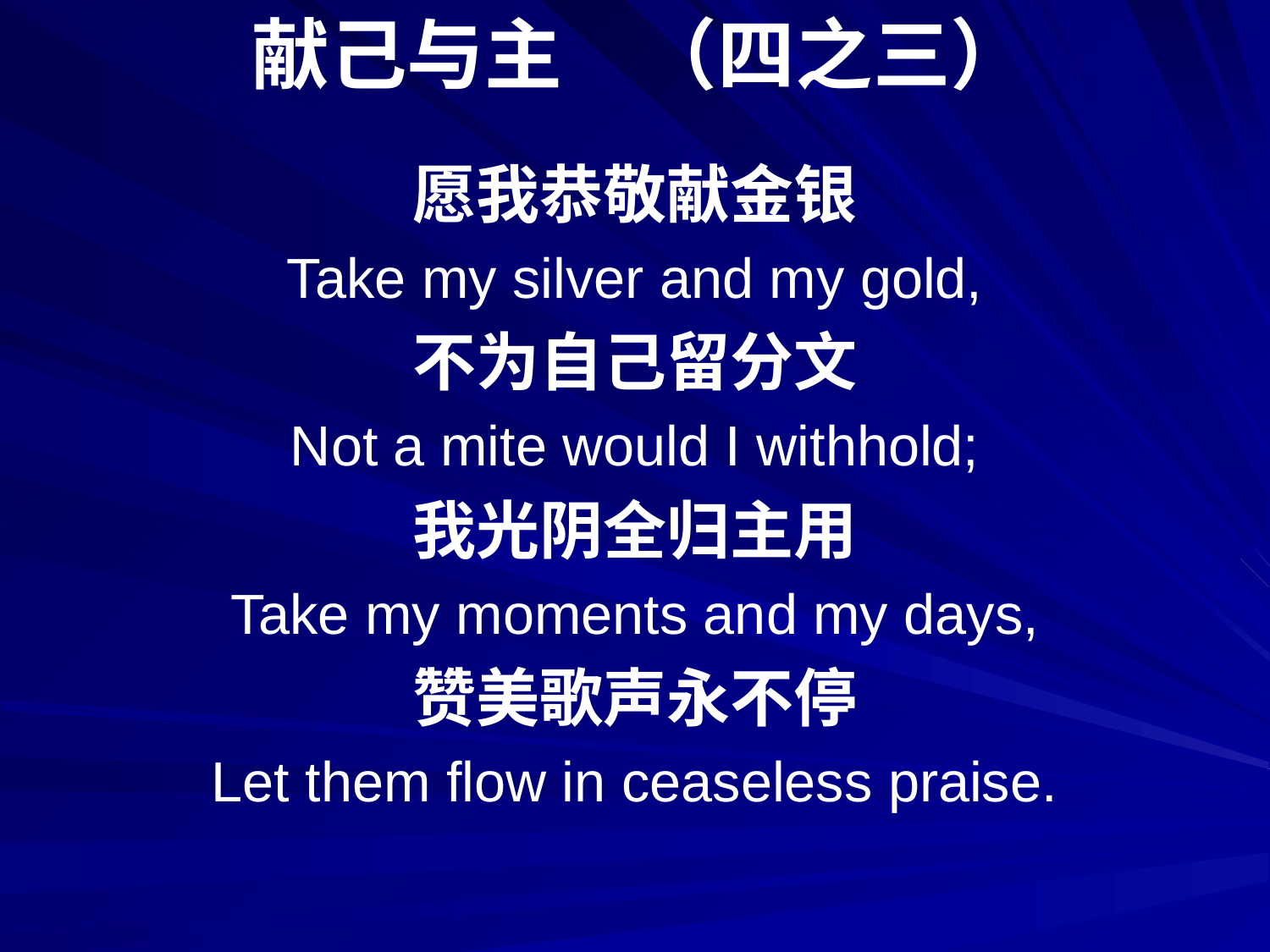

献己与主　（四之三）
愿我恭敬献金银
Take my silver and my gold,
不为自己留分文
Not a mite would I withhold;
我光阴全归主用
Take my moments and my days,
赞美歌声永不停
Let them flow in ceaseless praise.